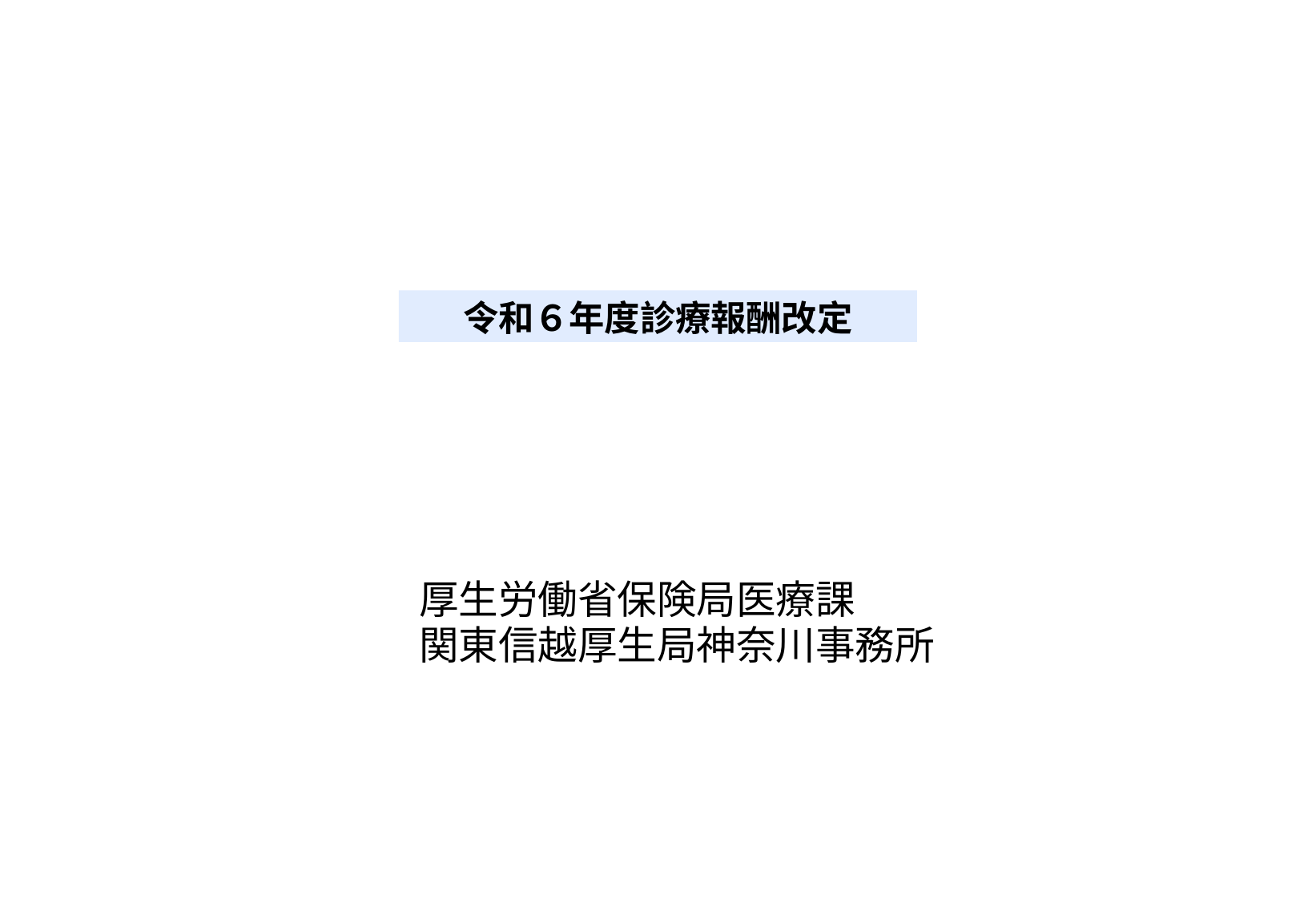

令和６年度診療報酬改定
厚生労働省保険局医療課
関東信越厚生局神奈川事務所